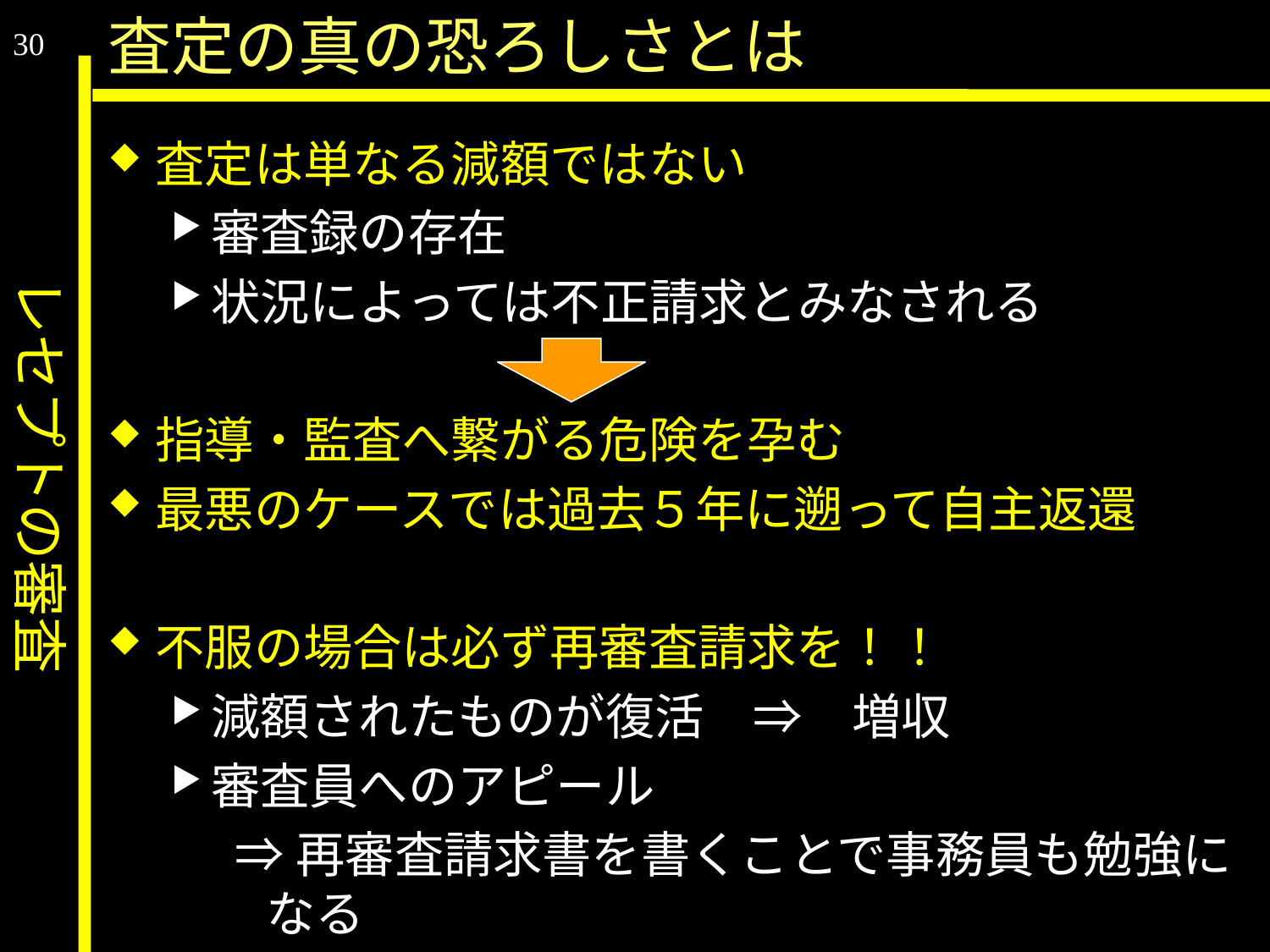

レセプトの審査
査定の真の恐ろしさとは
30

査定は単なる減額ではない
審査録の存在
状況によっては不正請求とみなされる

指導・監査へ繋がる危険を孕む
最悪のケースでは過去５年に遡って自主返還

不服の場合は必ず再審査請求を！！
減額されたものが復活　⇒　増収
審査員へのアピール
⇒再審査請求書を書くことで事務員も勉強になる